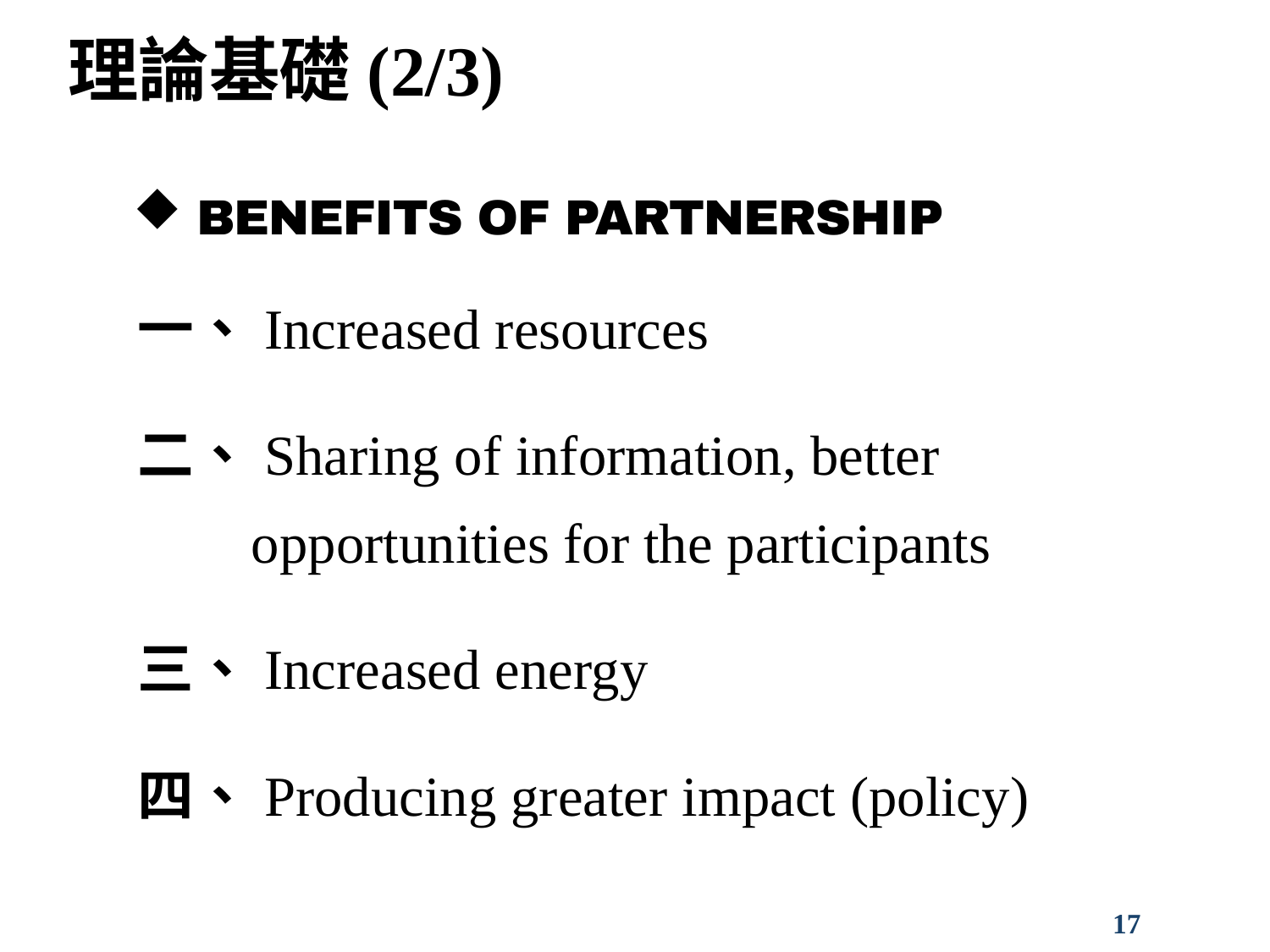

理論基礎(2/3)
# Benefits of Partnership
一、Increased resources

二、Sharing of information, better
        opportunities for the participants

三、Increased energy

四、Producing greater impact (policy)

17